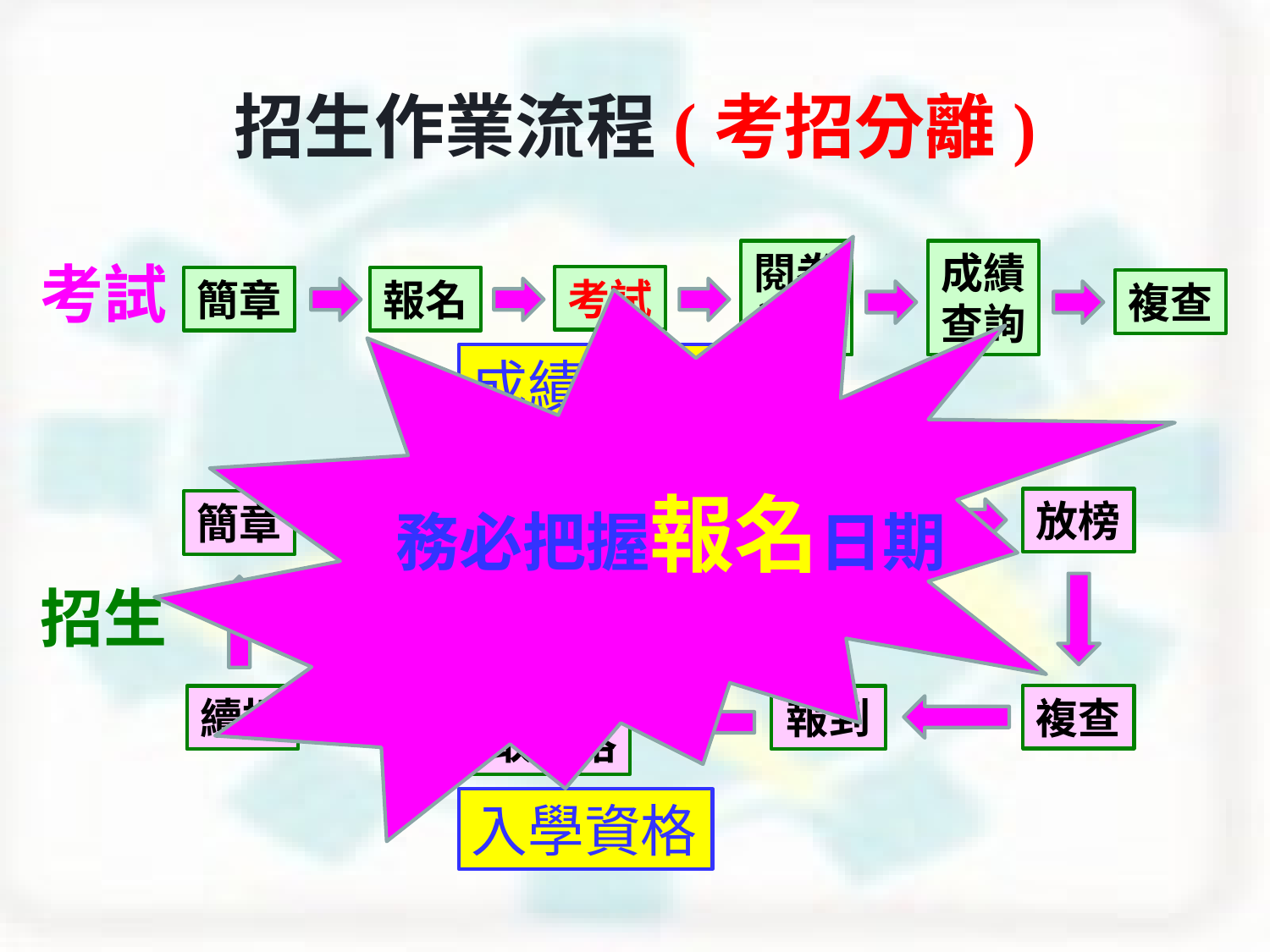

招生作業流程(考招分離)

務必把握報名日期
成績
查詢
閱卷評分
考試
簡章
報名
複查

考試
成績證明
報名&
選填志願
分發
放榜
簡章

放棄
錄取資格
複查
續招
報到

招生
入學資格